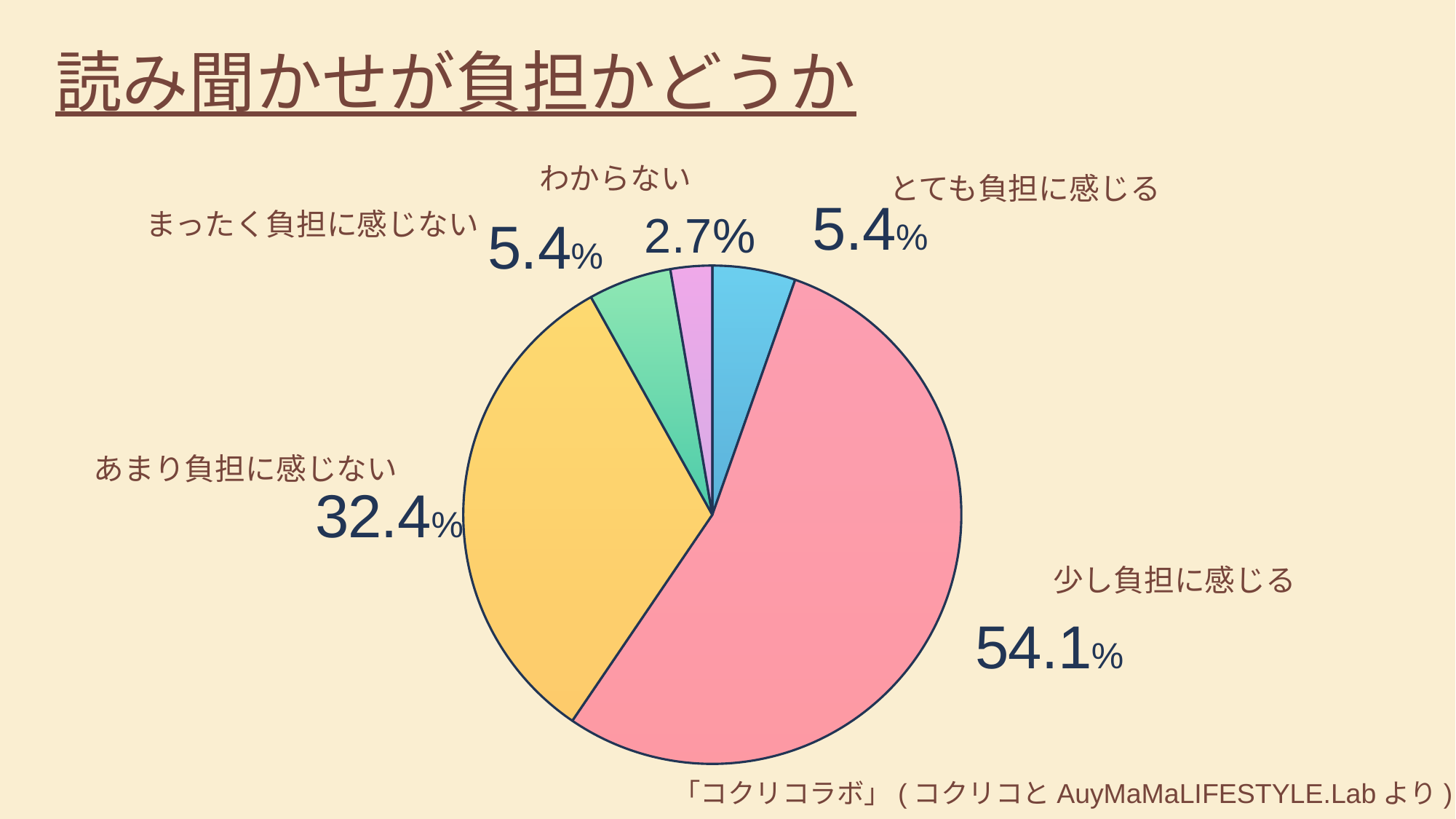

読み聞かせが負担かどうか
わからない
とても負担に感じる

### Chart

| Category |  |
|---|---|
まったく負担に感じない
あまり負担に感じない
少し負担に感じる

「コクリコラボ」(コクリコとAuyMaMaLIFESTYLE.Labより)